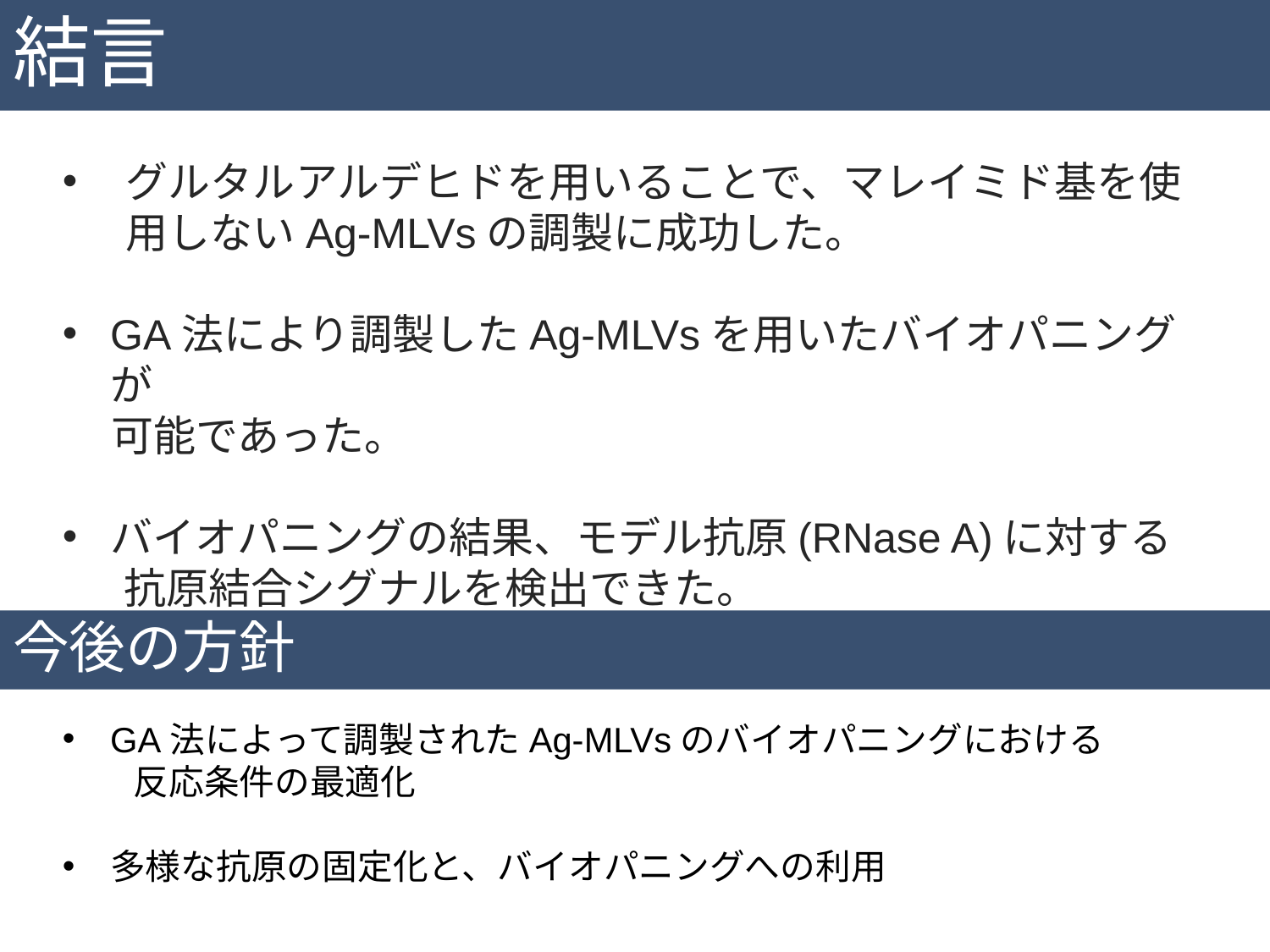

# 結言
グルタルアルデヒドを用いることで、マレイミド基を使用しないAg-MLVsの調製に成功した。

GA法により調製したAg-MLVsを用いたバイオパニングが
    可能であった。

バイオパニングの結果、モデル抗原(RNase A)に対する
　  抗原結合シグナルを検出できた。
今後の方針
GA法によって調製されたAg-MLVsのバイオパニングにおける
　　反応条件の最適化

多様な抗原の固定化と、バイオパニングへの利用